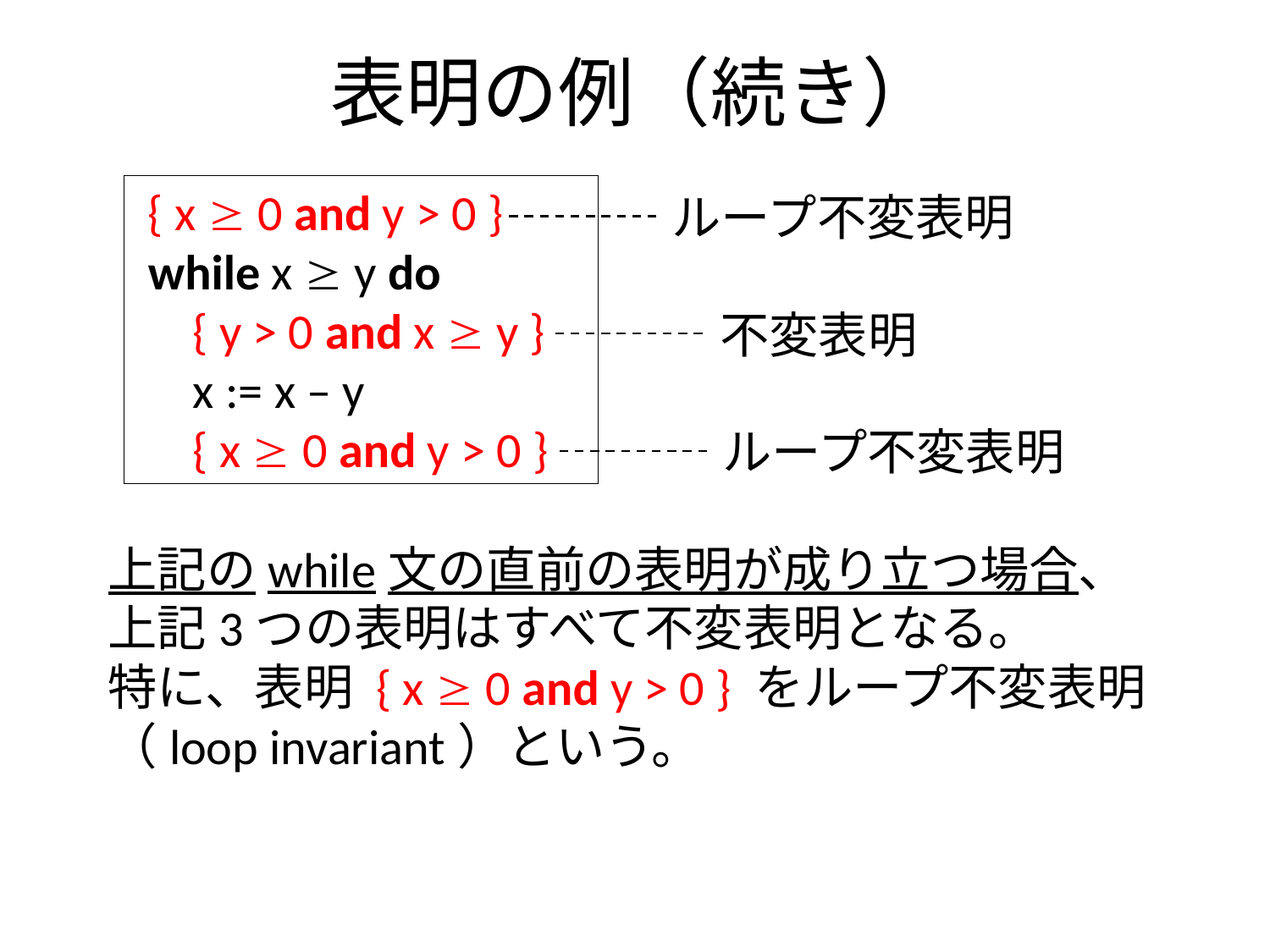

# 表明の例（続き）
 { x ≥ 0 and y > 0 }
 while x ≥ y do
     { y > 0 and x ≥ y }
     x := x – y
     { x ≥ 0 and y > 0 }
ループ不変表明
不変表明
ループ不変表明
上記のwhile文の直前の表明が成り立つ場合、上記3つの表明はすべて不変表明となる。
特に、表明 { x ≥ 0 and y > 0 } をループ不変表明（loop invariant）という。